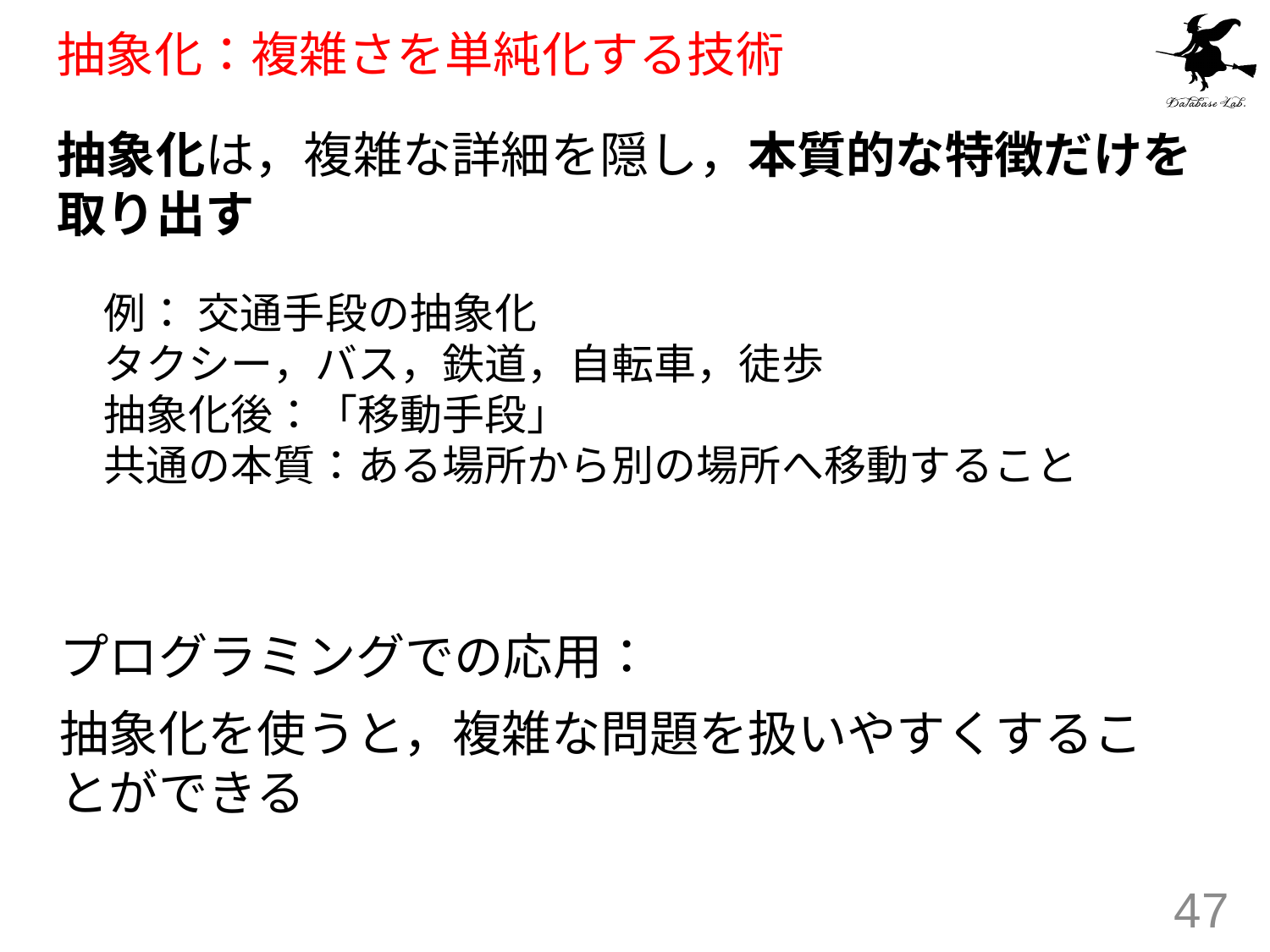

# 抽象化：複雑さを単純化する技術
抽象化は，複雑な詳細を隠し，本質的な特徴だけを取り出す

例： 交通手段の抽象化
タクシー，バス，鉄道，自転車，徒歩
抽象化後：「移動手段」
共通の本質：ある場所から別の場所へ移動すること
プログラミングでの応用：
抽象化を使うと，複雑な問題を扱いやすくすることができる
47